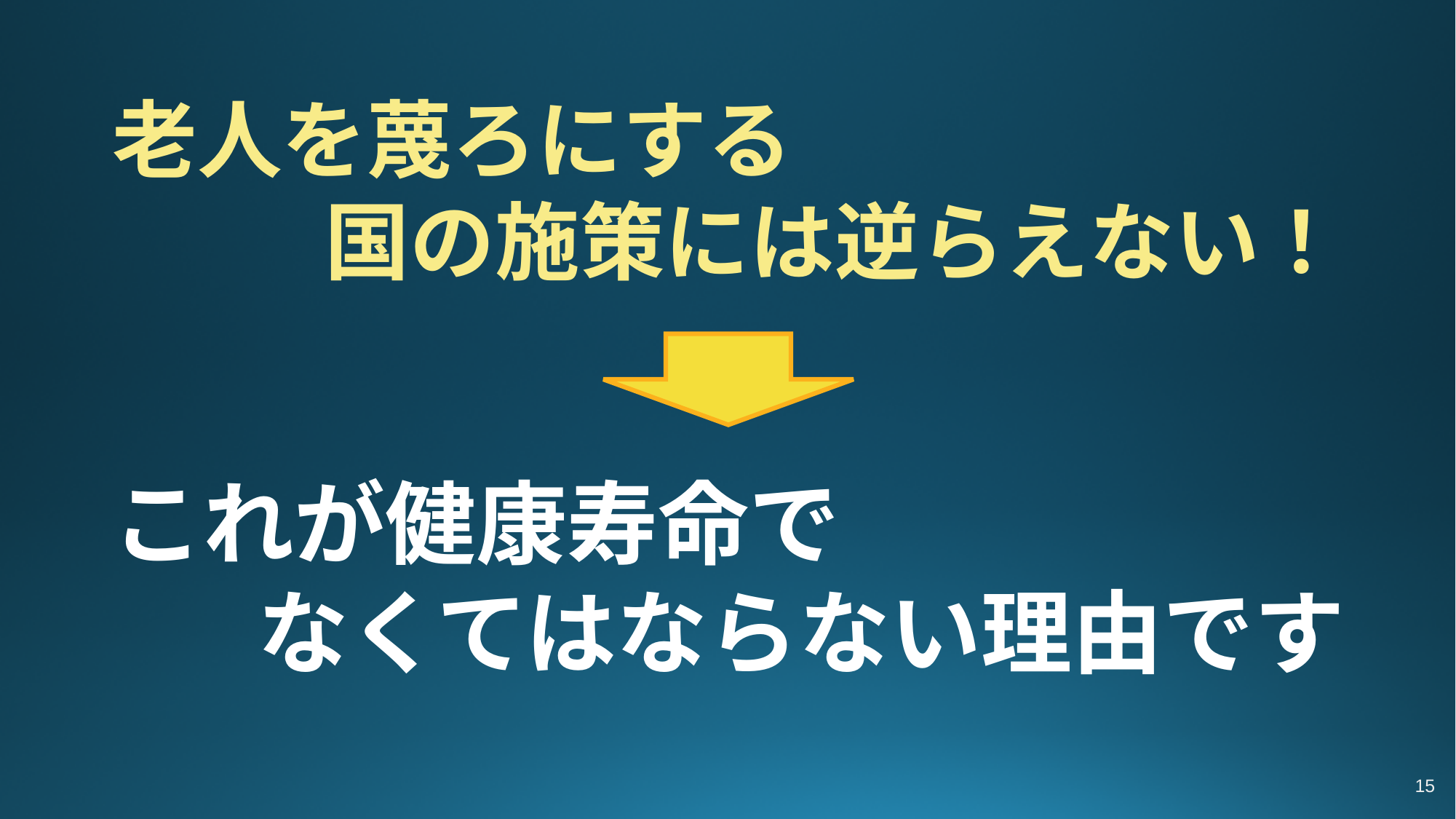

老人を蔑ろにする
国の施策には逆らえない！

これが健康寿命で
なくてはならない理由です
15